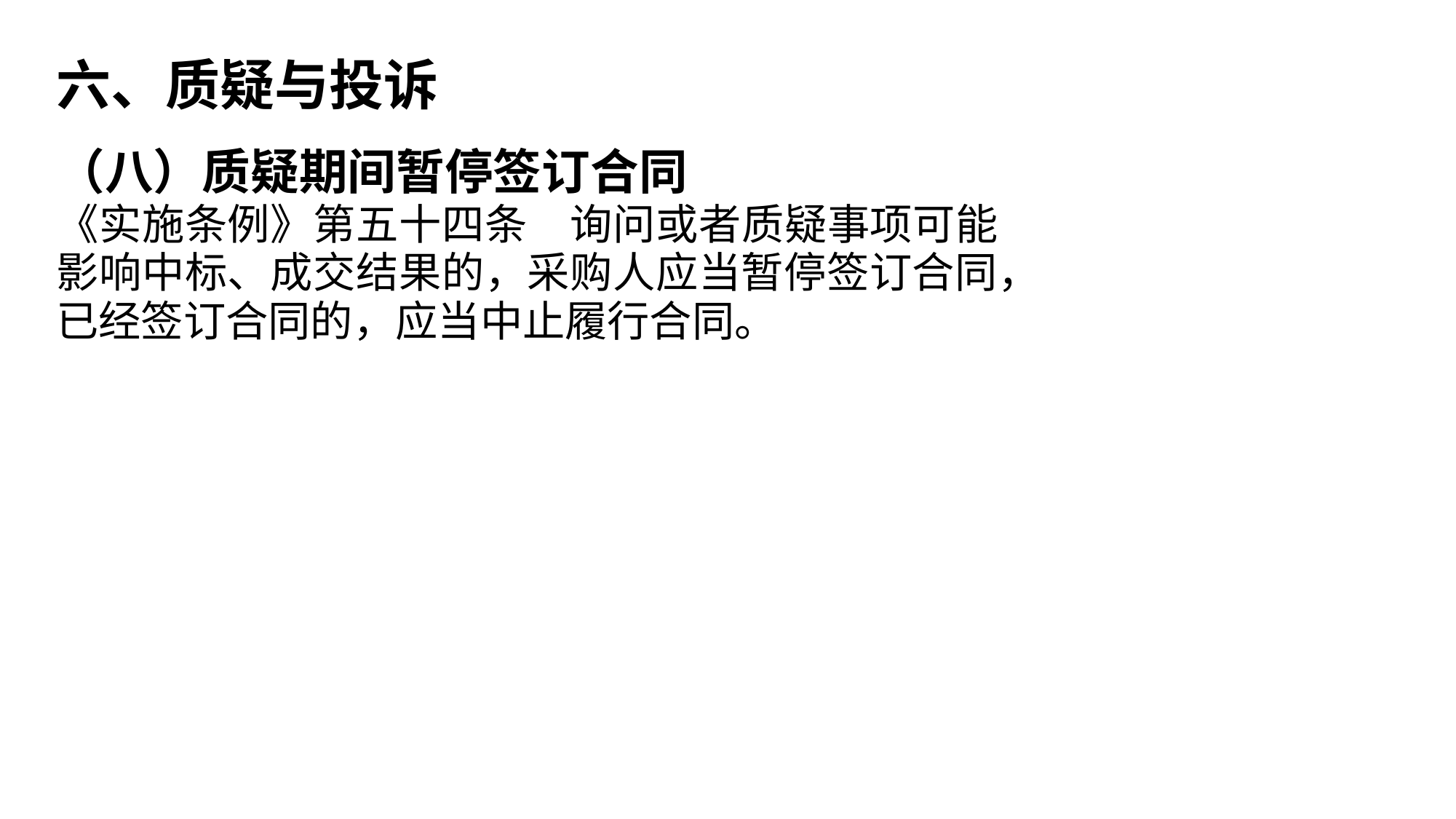

六、质疑与投诉

（八）质疑期间暂停签订合同
《实施条例》第五十四条　询问或者质疑事项可能影响中标、成交结果的，采购人应当暂停签订合同，已经签订合同的，应当中止履行合同。